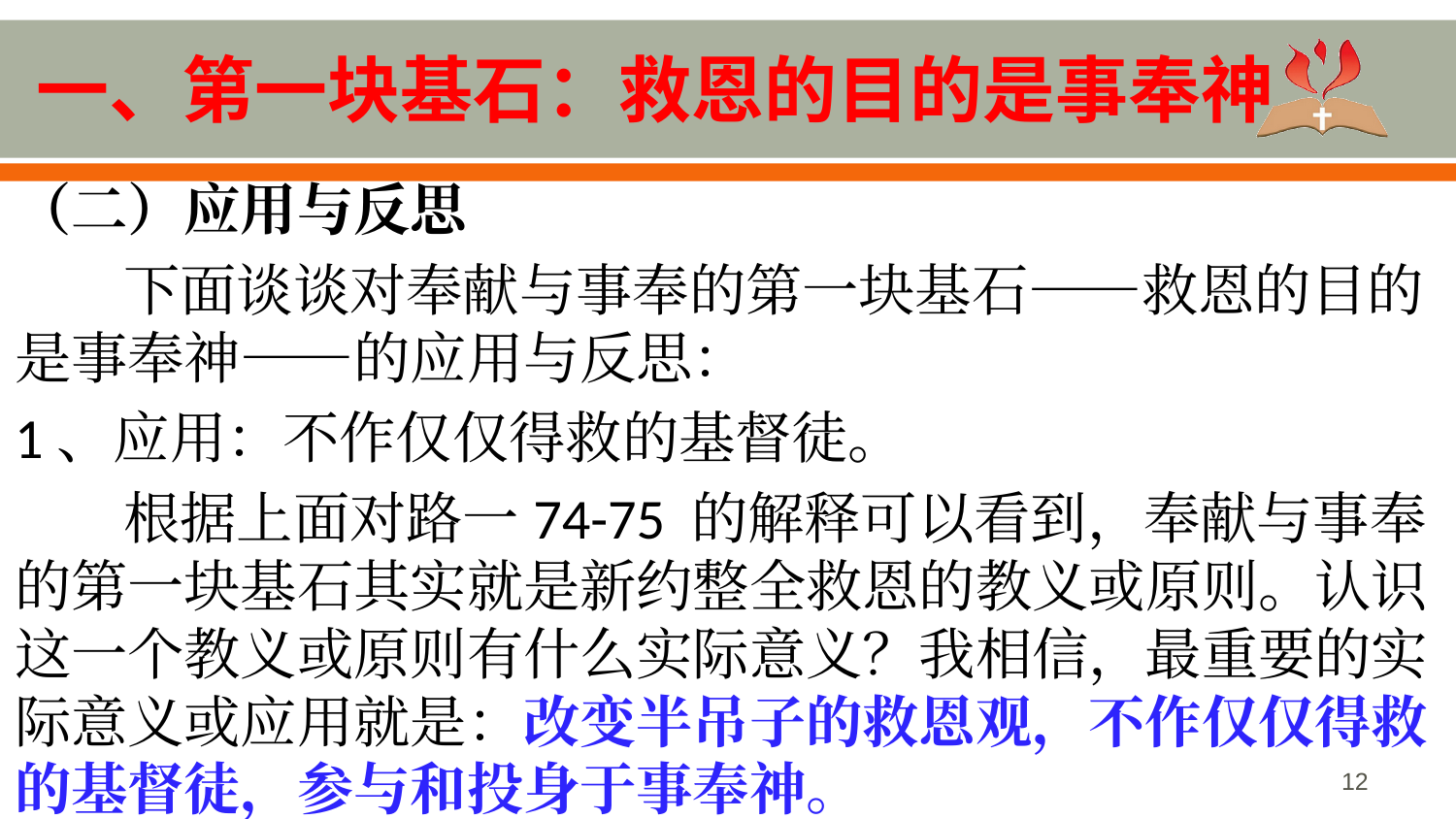

# 一、第一块基石：救恩的目的是事奉神
（二）应用与反思
下面谈谈对奉献与事奉的第一块基石——救恩的目的是事奉神——的应用与反思：
1、应用：不作仅仅得救的基督徒。
根据上面对路一74-75 的解释可以看到，奉献与事奉的第一块基石其实就是新约整全救恩的教义或原则。认识这一个教义或原则有什么实际意义？我相信，最重要的实际意义或应用就是：改变半吊子的救恩观，不作仅仅得救的基督徒，参与和投身于事奉神。

12